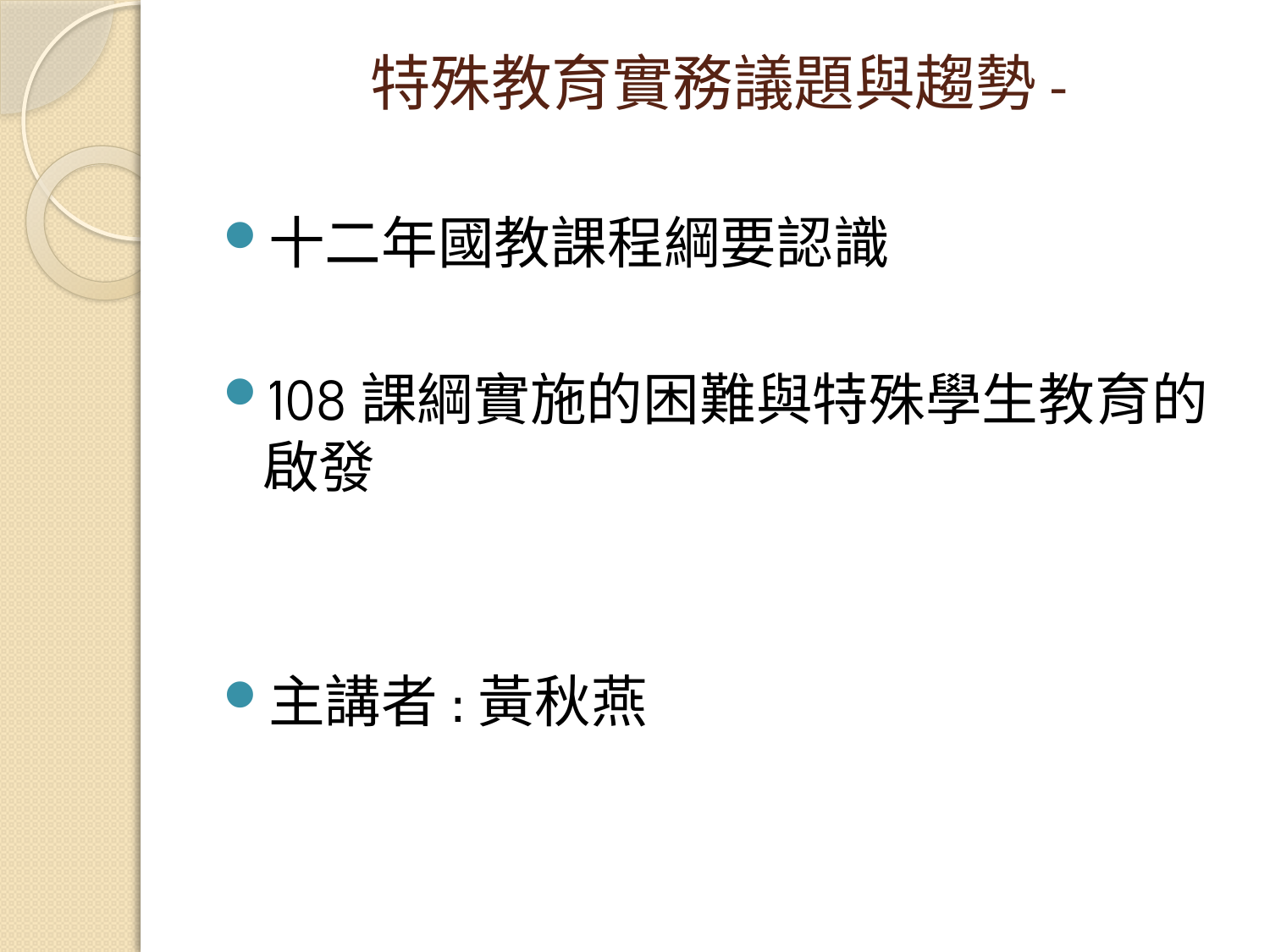

# 特殊教育實務議題與趨勢-
十二年國教課程綱要認識

108課綱實施的困難與特殊學生教育的啟發

主講者:黃秋燕